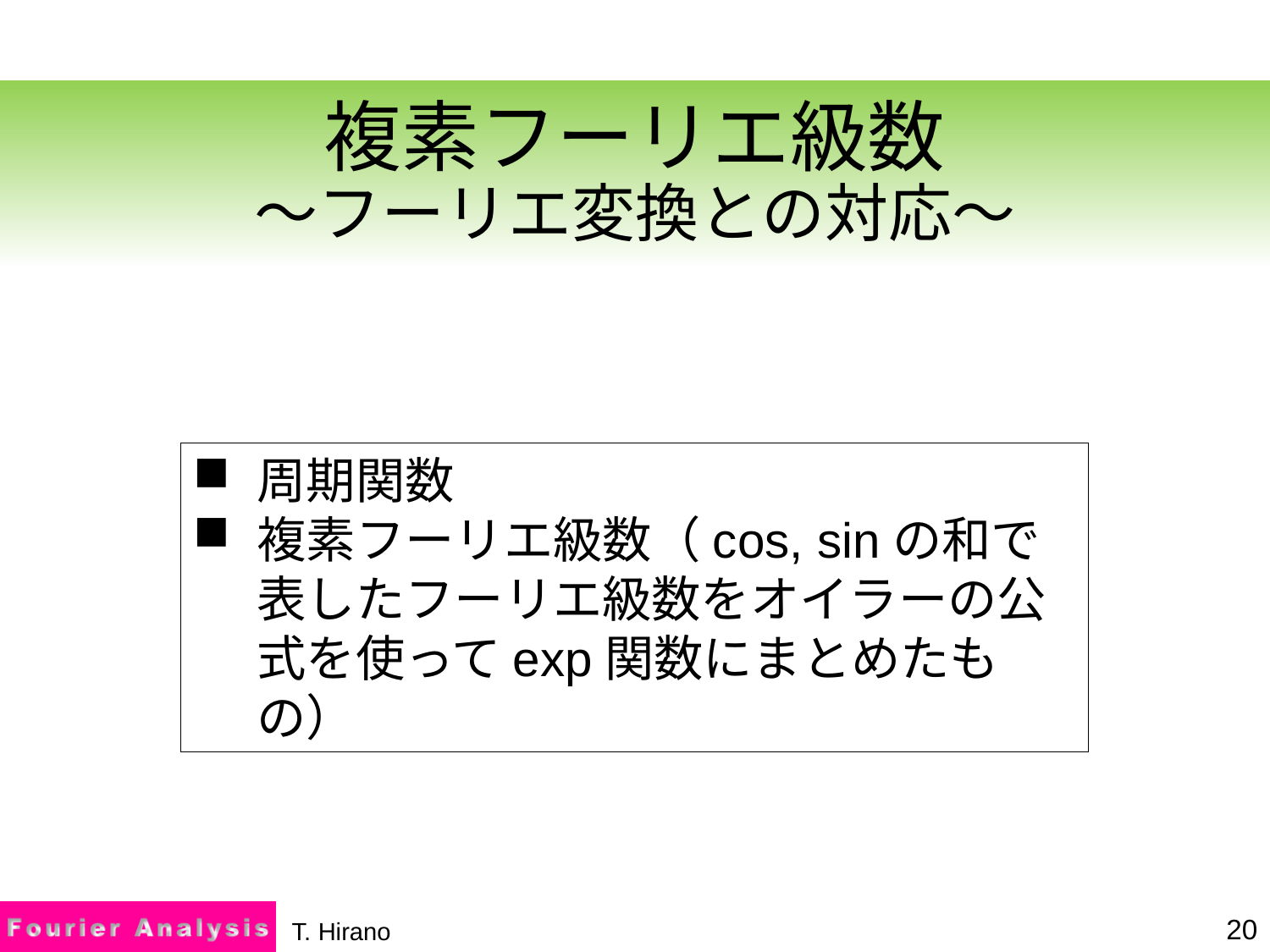

# 複素フーリエ級数 ～フーリエ変換との対応～
周期関数
複素フーリエ級数（cos, sinの和で表したフーリエ級数をオイラーの公式を使ってexp関数にまとめたもの）